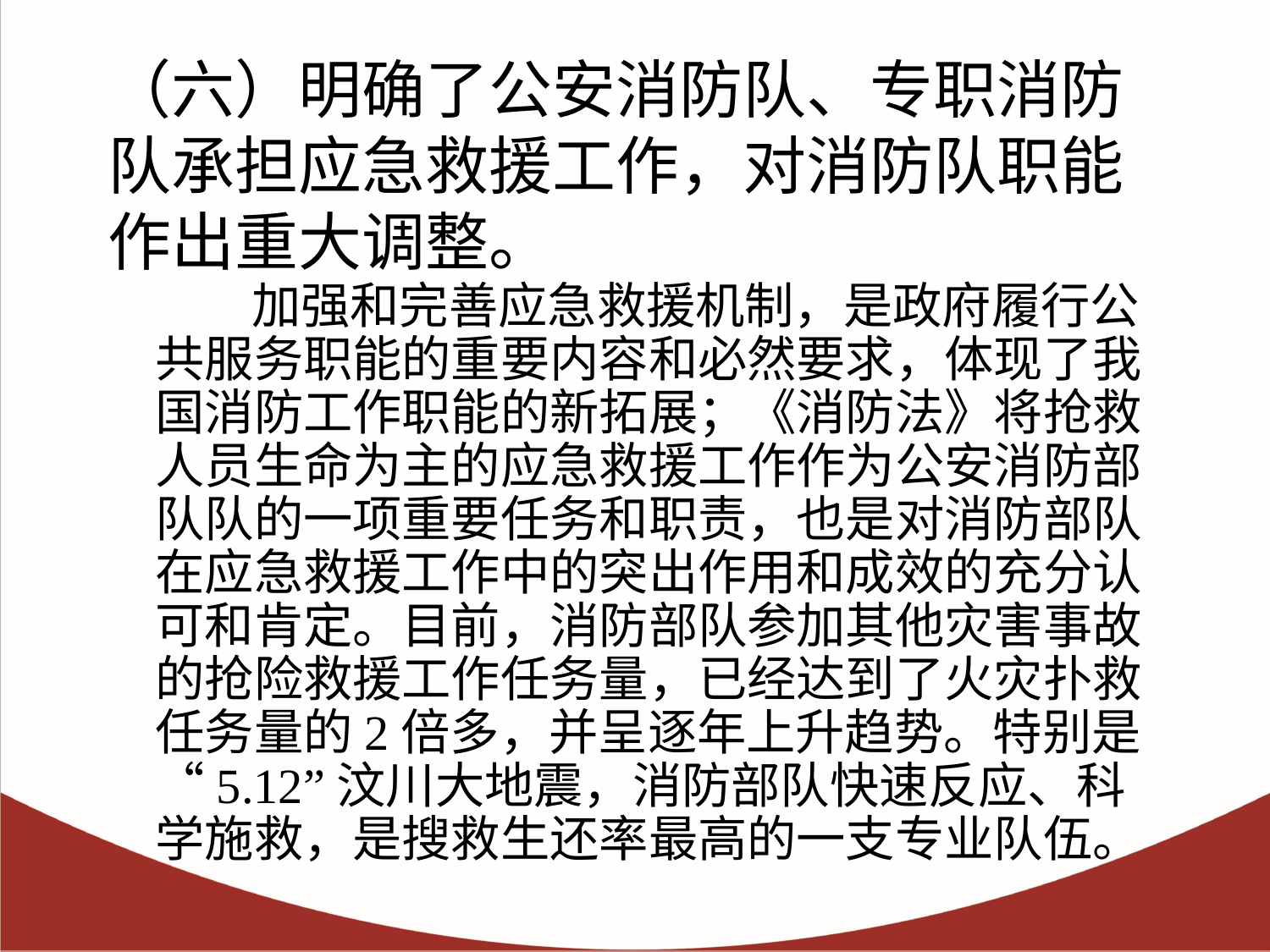

# （六）明确了公安消防队、专职消防队承担应急救援工作，对消防队职能作出重大调整。
            加强和完善应急救援机制，是政府履行公共服务职能的重要内容和必然要求，体现了我国消防工作职能的新拓展；《消防法》将抢救人员生命为主的应急救援工作作为公安消防部队队的一项重要任务和职责，也是对消防部队在应急救援工作中的突出作用和成效的充分认可和肯定。目前，消防部队参加其他灾害事故的抢险救援工作任务量，已经达到了火灾扑救任务量的2倍多，并呈逐年上升趋势。特别是“5.12”汶川大地震，消防部队快速反应、科学施救，是搜救生还率最高的一支专业队伍。